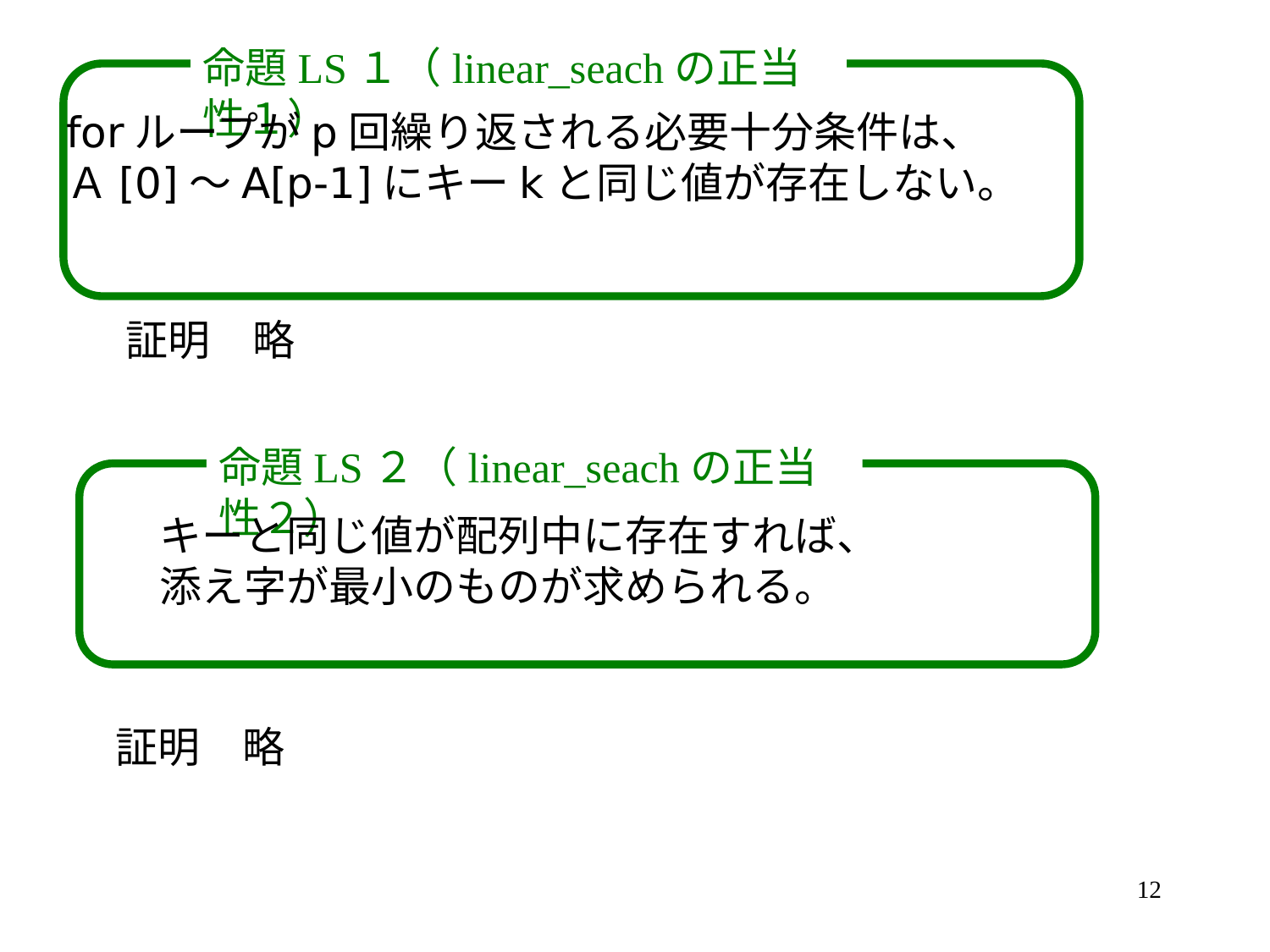

命題LS１（linear_seachの正当性１）

forループがp回繰り返される必要十分条件は、
Ａ[0]～A[p-1]にキーkと同じ値が存在しない。

証明　略
命題LS２（linear_seachの正当性２）

キーと同じ値が配列中に存在すれば、
添え字が最小のものが求められる。

証明　略
12